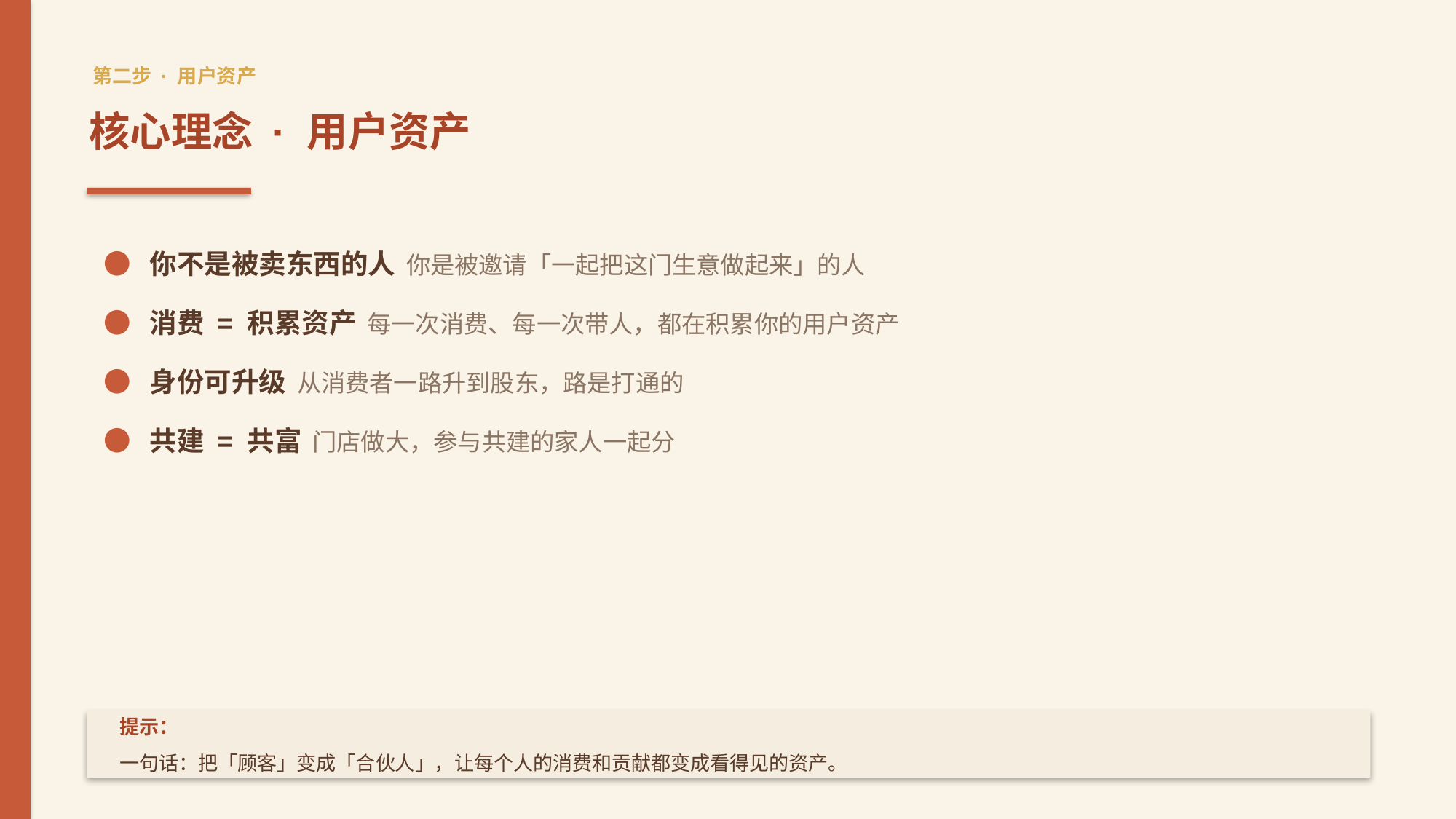

第二步 · 用户资产
核心理念 · 用户资产

●  你不是被卖东西的人  你是被邀请「一起把这门生意做起来」的人
●  消费 = 积累资产  每一次消费、每一次带人，都在积累你的用户资产
●  身份可升级  从消费者一路升到股东，路是打通的
●  共建 = 共富  门店做大，参与共建的家人一起分

提示：
一句话：把「顾客」变成「合伙人」，让每个人的消费和贡献都变成看得见的资产。